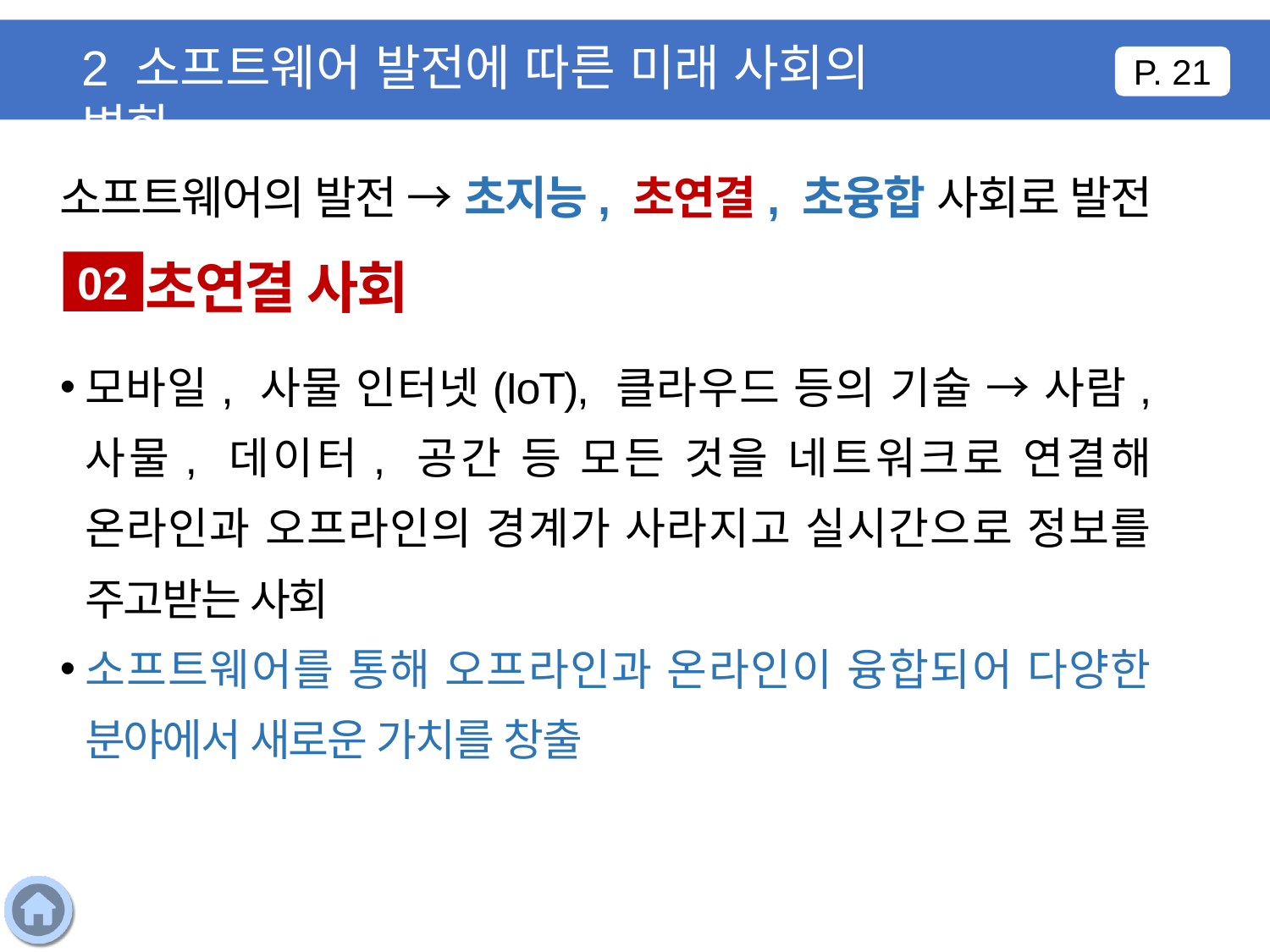

2 소프트웨어 발전에 따른 미래 사회의 변화
P. 21
소프트웨어의 발전 → 초지능, 초연결, 초융합 사회로 발전
초연결 사회
02
모바일, 사물 인터넷(IoT), 클라우드 등의 기술 → 사람, 사물, 데이터, 공간 등 모든 것을 네트워크로 연결해 온라인과 오프라인의 경계가 사라지고 실시간으로 정보를 주고받는 사회
소프트웨어를 통해 오프라인과 온라인이 융합되어 다양한 분야에서 새로운 가치를 창출